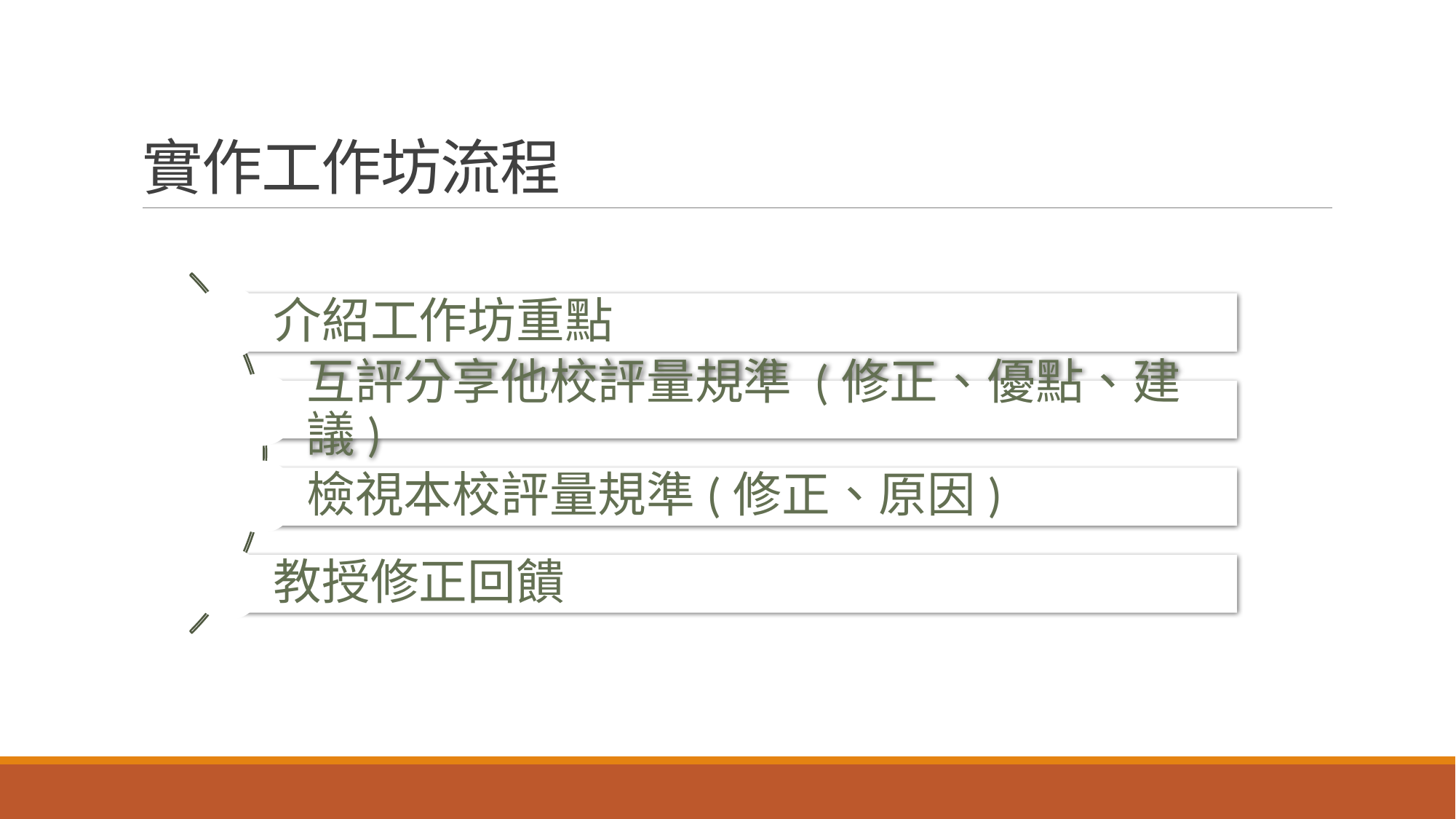

# 實作工作坊流程
介紹工作坊重點
互評分享他校評量規準 (修正、優點、建議)
檢視本校評量規準(修正、原因)
教授修正回饋